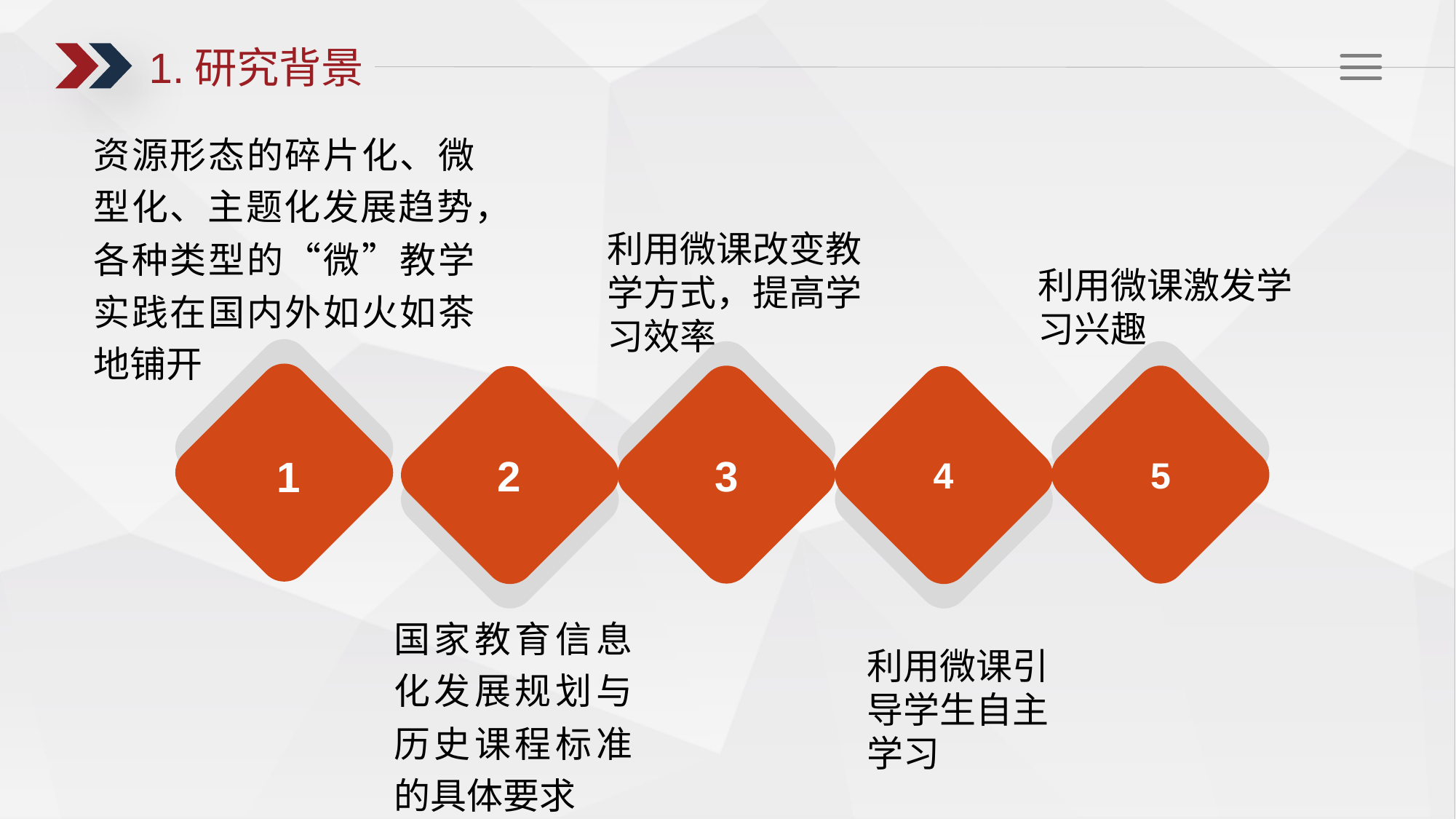

1.研究背景

资源形态的碎片化、微型化、主题化发展趋势，各种类型的“微”教学实践在国内外如火如茶地铺开
利用微课改变教学方式，提高学习效率
利用微课激发学习兴趣

2
3
4
5
1
国家教育信息化发展规划与历史课程标准的具体要求
利用微课引导学生自主学习